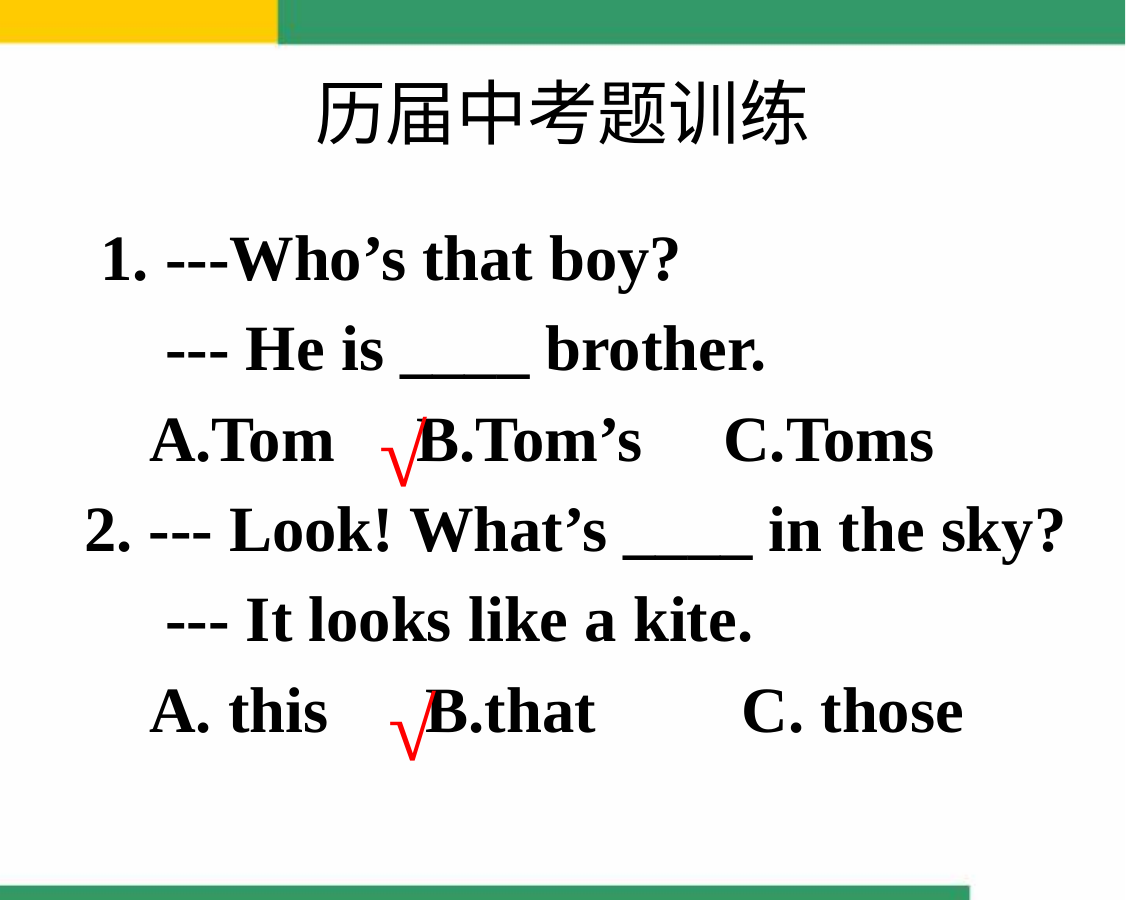

# 历届中考题训练
  1. ---Who’s that boy?
      --- He is ____ brother.
     A.Tom     B.Tom’s     C.Toms
 2. --- Look! What’s ____ in the sky?
      --- It looks like a kite.
     A. this      B.that         C. those
√
√